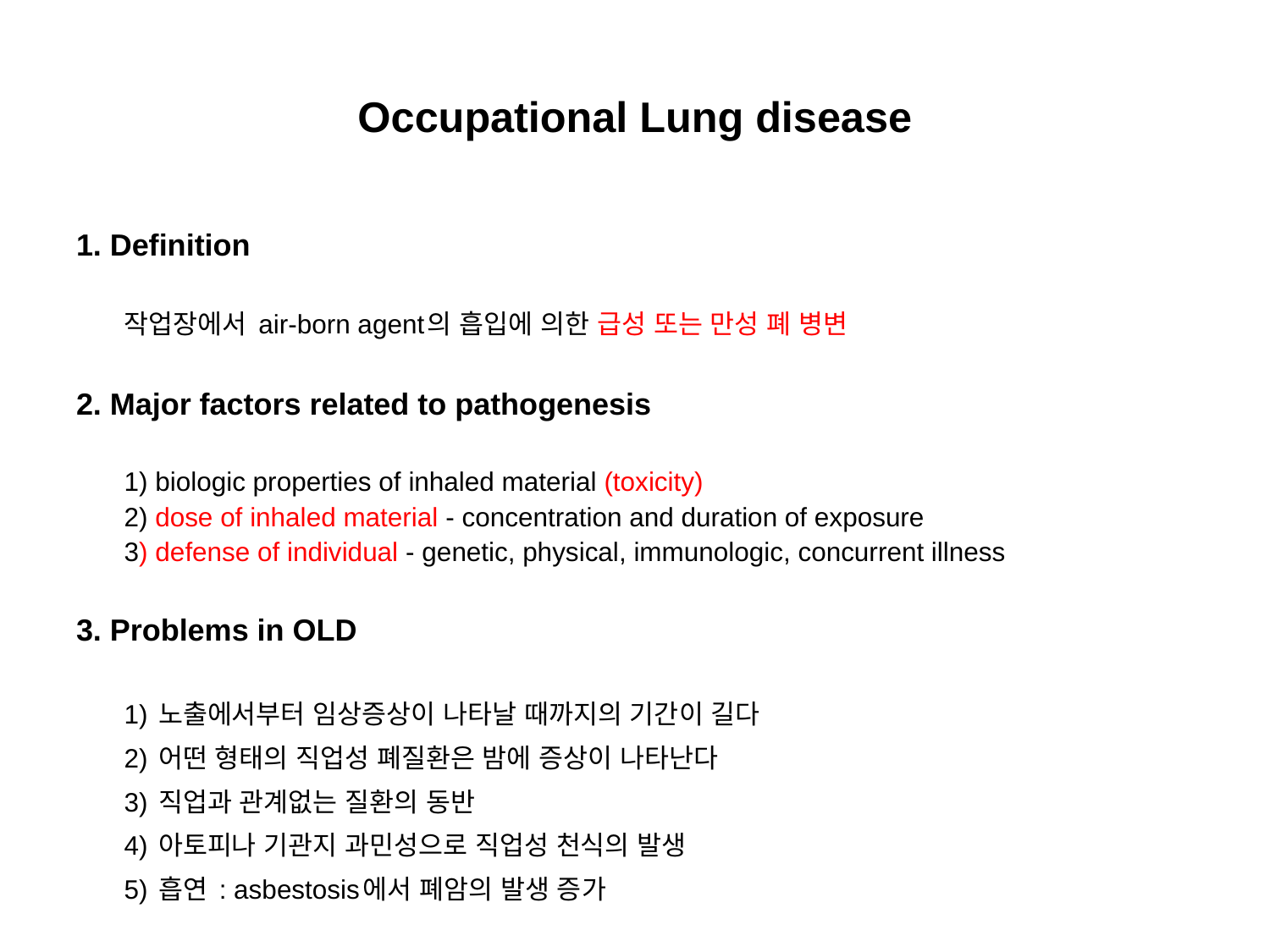

# Occupational Lung disease
1. Definition

작업장에서 air-born agent의 흡입에 의한 급성 또는 만성 폐 병변

2. Major factors related to pathogenesis

1) biologic properties of inhaled material (toxicity)
2) dose of inhaled material - concentration and duration of exposure
3) defense of individual - genetic, physical, immunologic, concurrent illness

3. Problems in OLD

1) 노출에서부터 임상증상이 나타날 때까지의 기간이 길다
2) 어떤 형태의 직업성 폐질환은 밤에 증상이 나타난다
3) 직업과 관계없는 질환의 동반
4) 아토피나 기관지 과민성으로 직업성 천식의 발생
5) 흡연 : asbestosis에서 폐암의 발생 증가